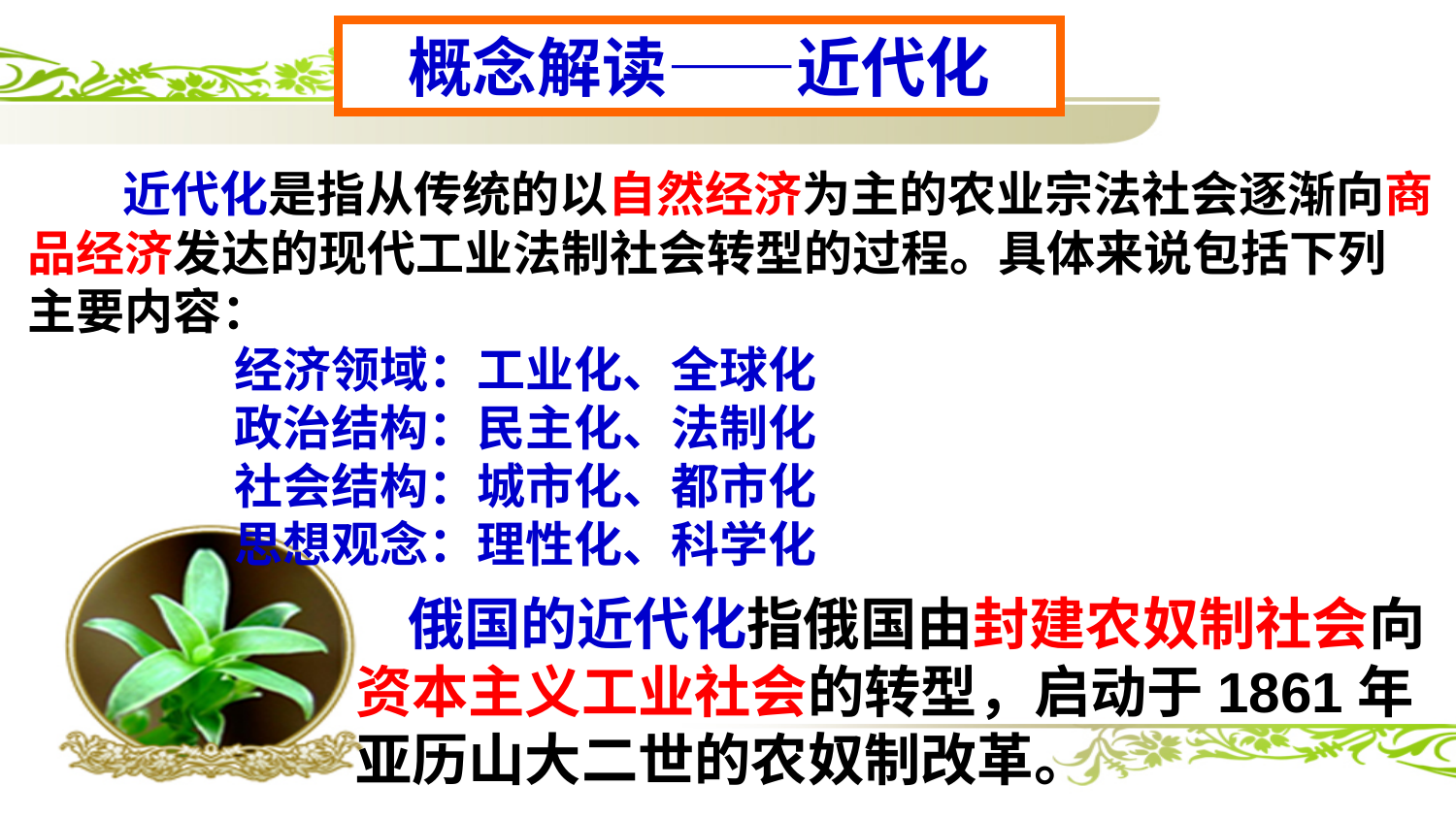

概念解读——近代化
   近代化是指从传统的以自然经济为主的农业宗法社会逐渐向商品经济发达的现代工业法制社会转型的过程。具体来说包括下列主要内容：
              经济领域：工业化、全球化
              政治结构：民主化、法制化
              社会结构：城市化、都市化
              思想观念：理性化、科学化
   俄国的近代化指俄国由封建农奴制社会向资本主义工业社会的转型，启动于1861年亚历山大二世的农奴制改革。